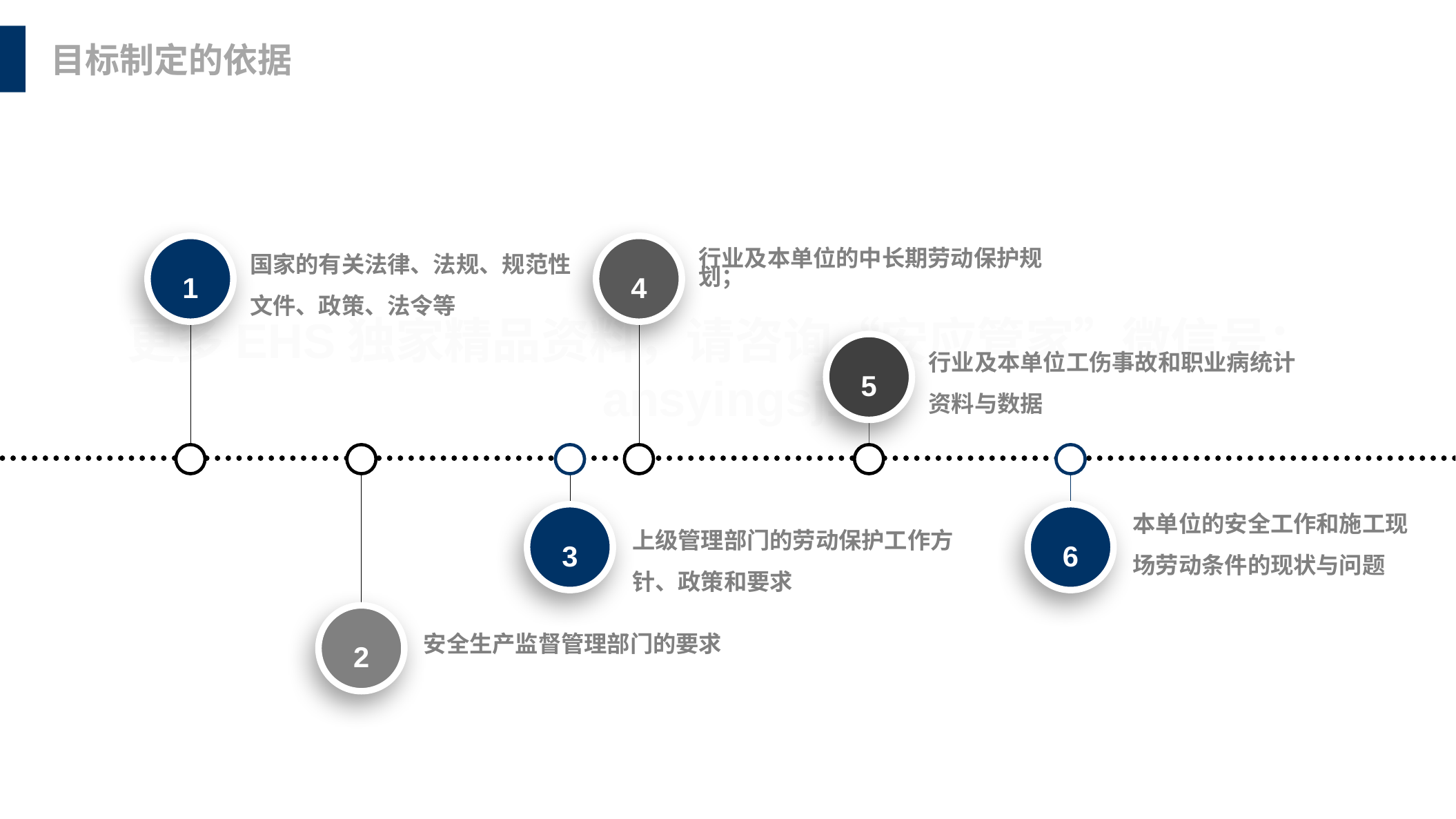

目标制定的依据
国家的有关法律、法规、规范性文件、政策、法令等
1
4
行业及本单位的中长期劳动保护规划；
行业及本单位工伤事故和职业病统计资料与数据
5

本单位的安全工作和施工现场劳动条件的现状与问题
3
6
上级管理部门的劳动保护工作方针、政策和要求
2
安全生产监督管理部门的要求